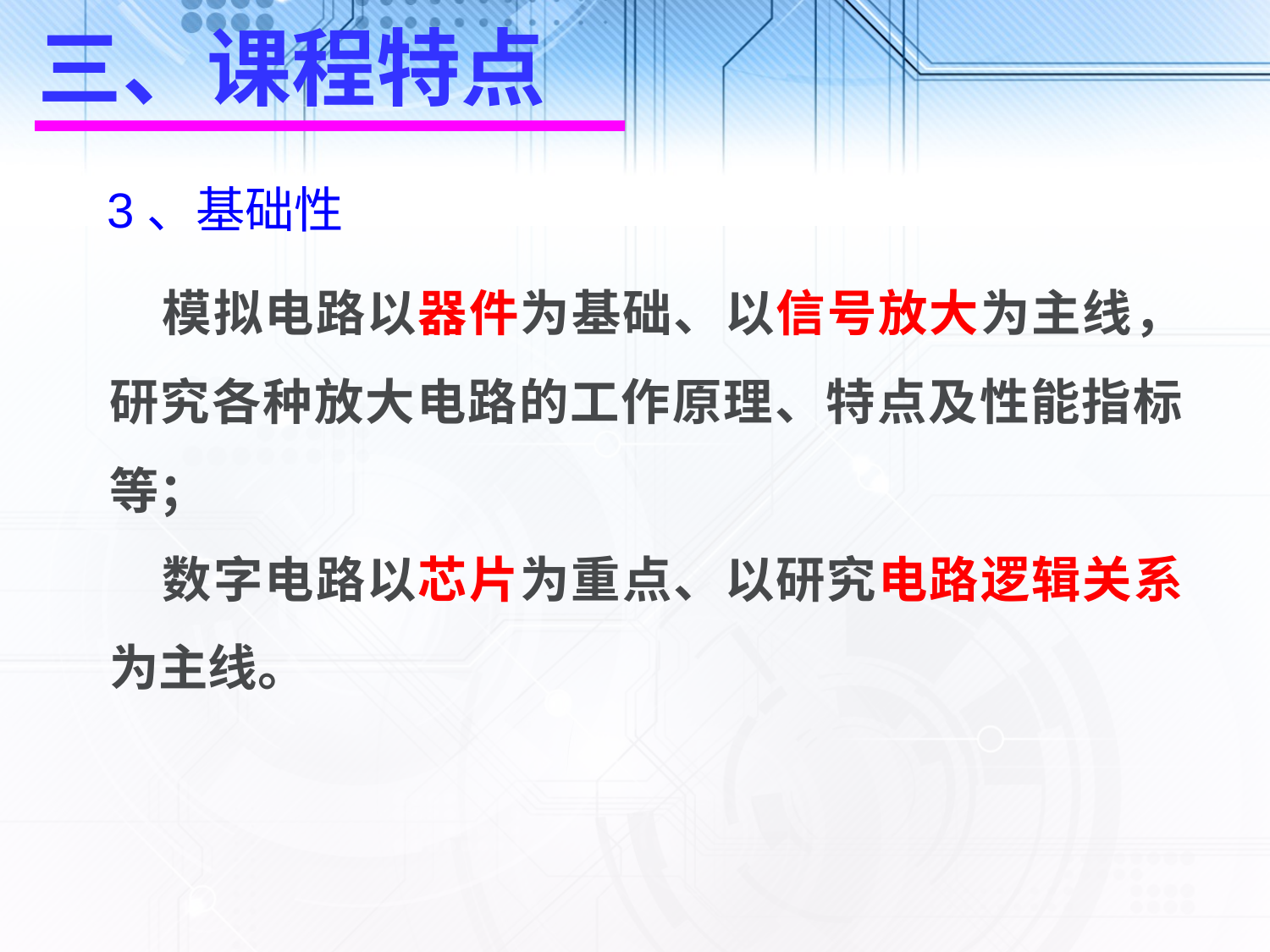

三、课程特点

3、基础性
   模拟电路以器件为基础、以信号放大为主线，研究各种放大电路的工作原理、特点及性能指标等；
   数字电路以芯片为重点、以研究电路逻辑关系为主线。